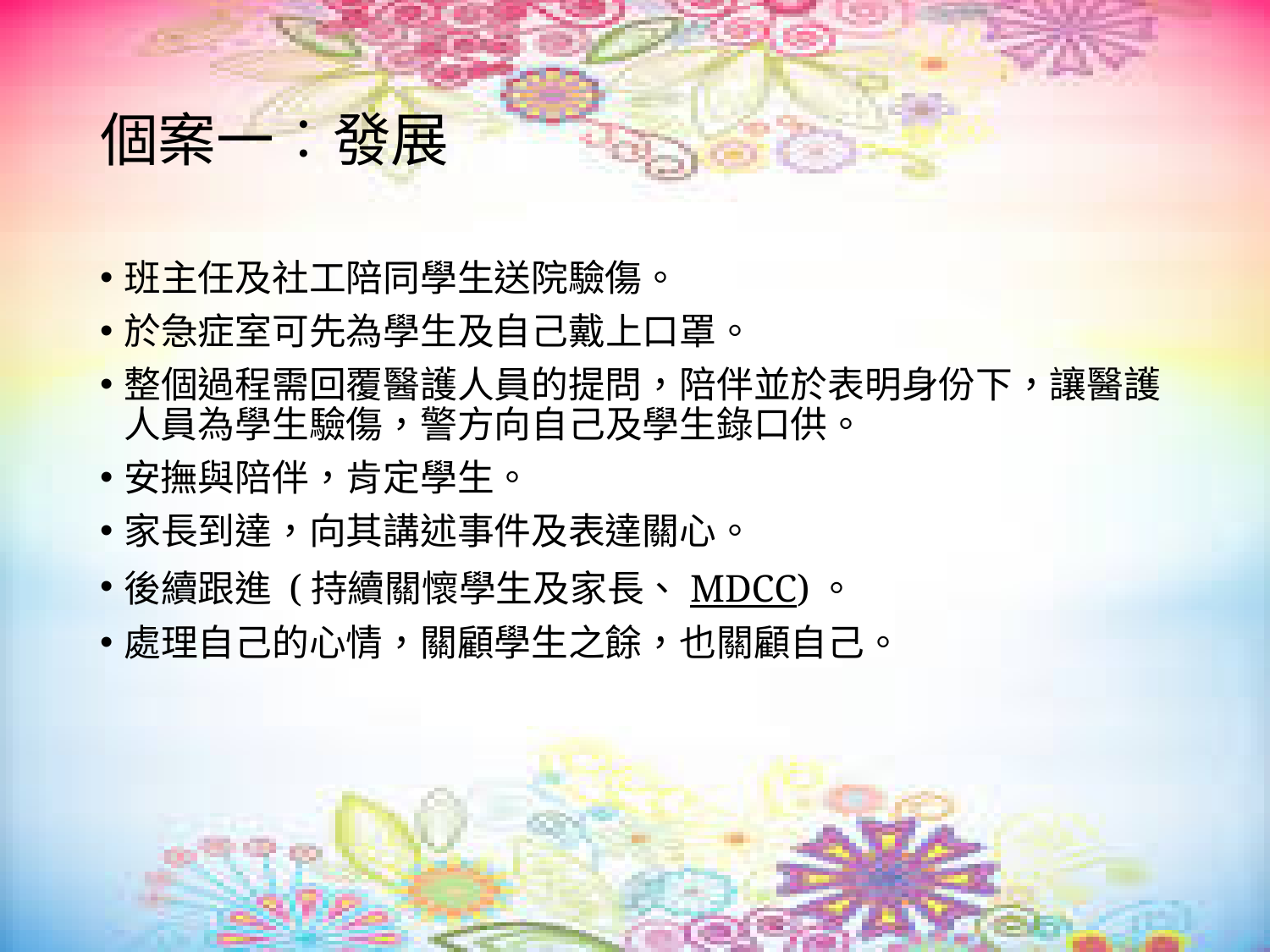

# 個案一︰發展
班主任及社工陪同學生送院驗傷。
於急症室可先為學生及自己戴上口罩。
整個過程需回覆醫護人員的提問，陪伴並於表明身份下，讓醫護人員為學生驗傷，警方向自己及學生錄口供。
安撫與陪伴，肯定學生。
家長到達，向其講述事件及表達關心。
後續跟進 (持續關懷學生及家長、MDCC)。
處理自己的心情，關顧學生之餘，也關顧自己。